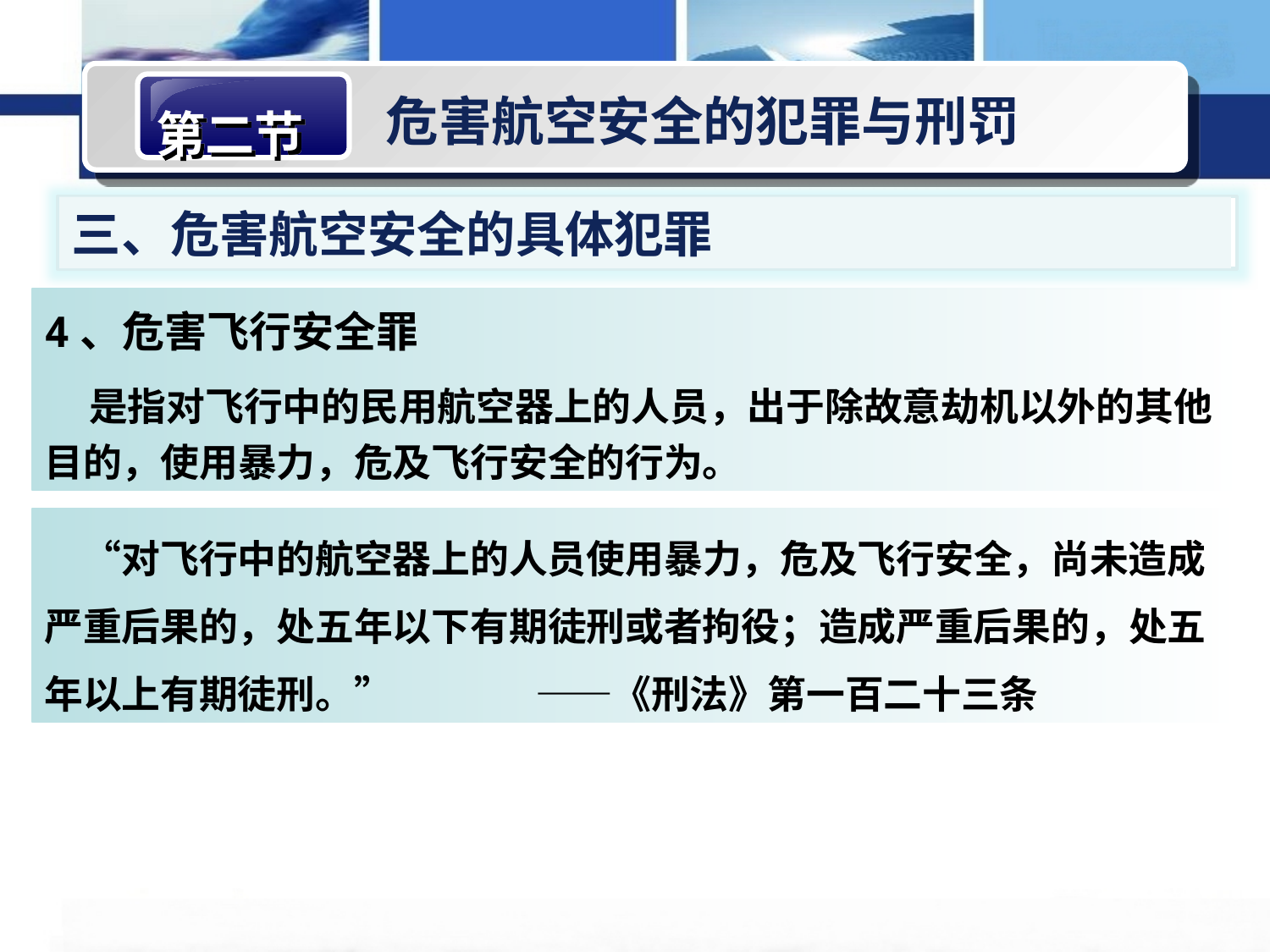

第二节
危害航空安全的犯罪与刑罚

三、危害航空安全的具体犯罪
4、危害飞行安全罪
    是指对飞行中的民用航空器上的人员，出于除故意劫机以外的其他目的，使用暴力，危及飞行安全的行为。
　“对飞行中的航空器上的人员使用暴力，危及飞行安全，尚未造成严重后果的，处五年以下有期徒刑或者拘役；造成严重后果的，处五年以上有期徒刑。”                ——《刑法》第一百二十三条
17